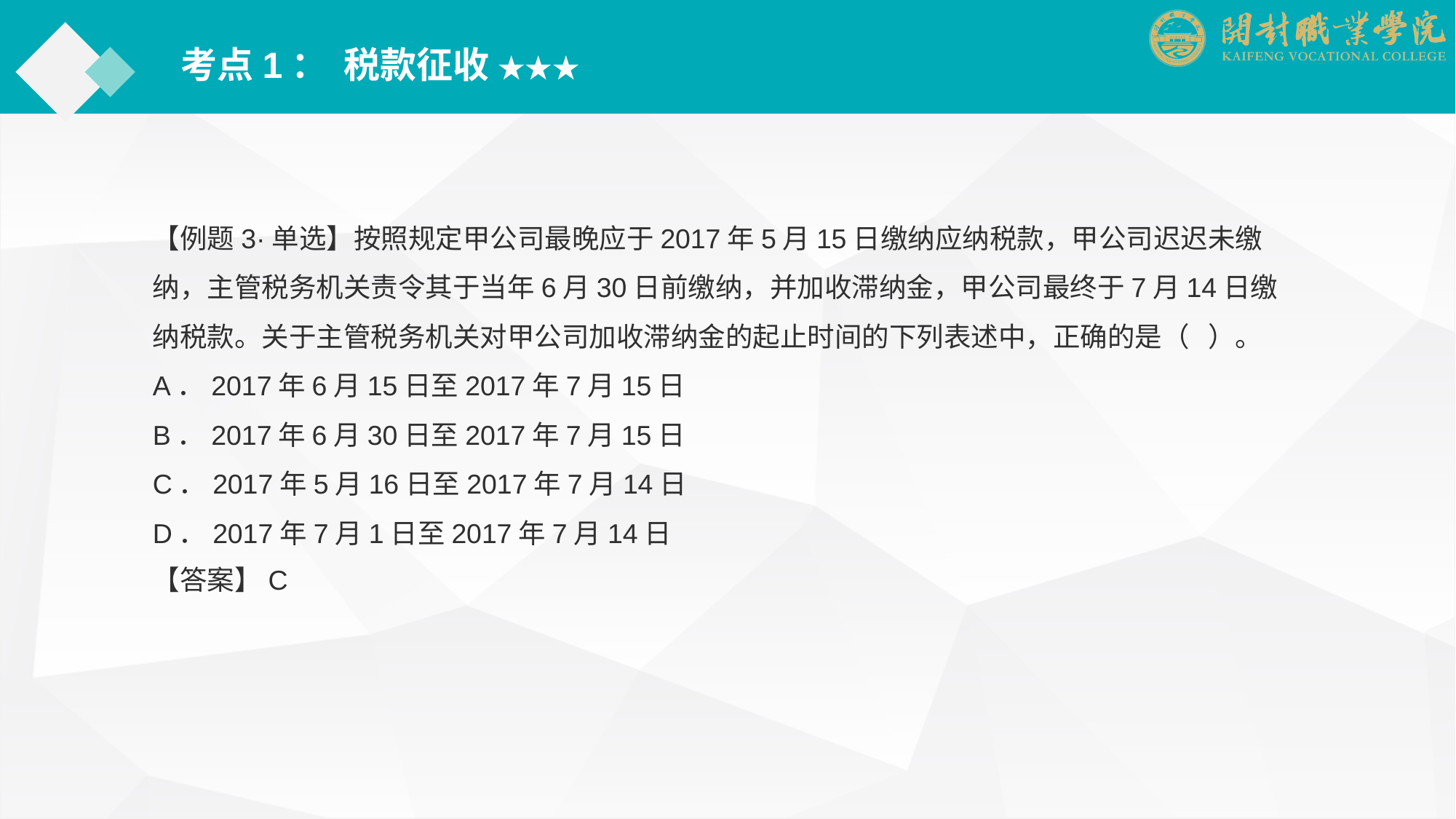

考点1：  税款征收 ★★★
【例题3·单选】按照规定甲公司最晚应于2017年5月15日缴纳应纳税款，甲公司迟迟未缴纳，主管税务机关责令其于当年6月30日前缴纳，并加收滞纳金，甲公司最终于7月14日缴纳税款。关于主管税务机关对甲公司加收滞纳金的起止时间的下列表述中，正确的是（   ）。
A．2017年6月15日至2017年7月15日
B．2017年6月30日至2017年7月15日
C．2017年5月16日至2017年7月14日
D．2017年7月1日至2017年7月14日
【答案】C